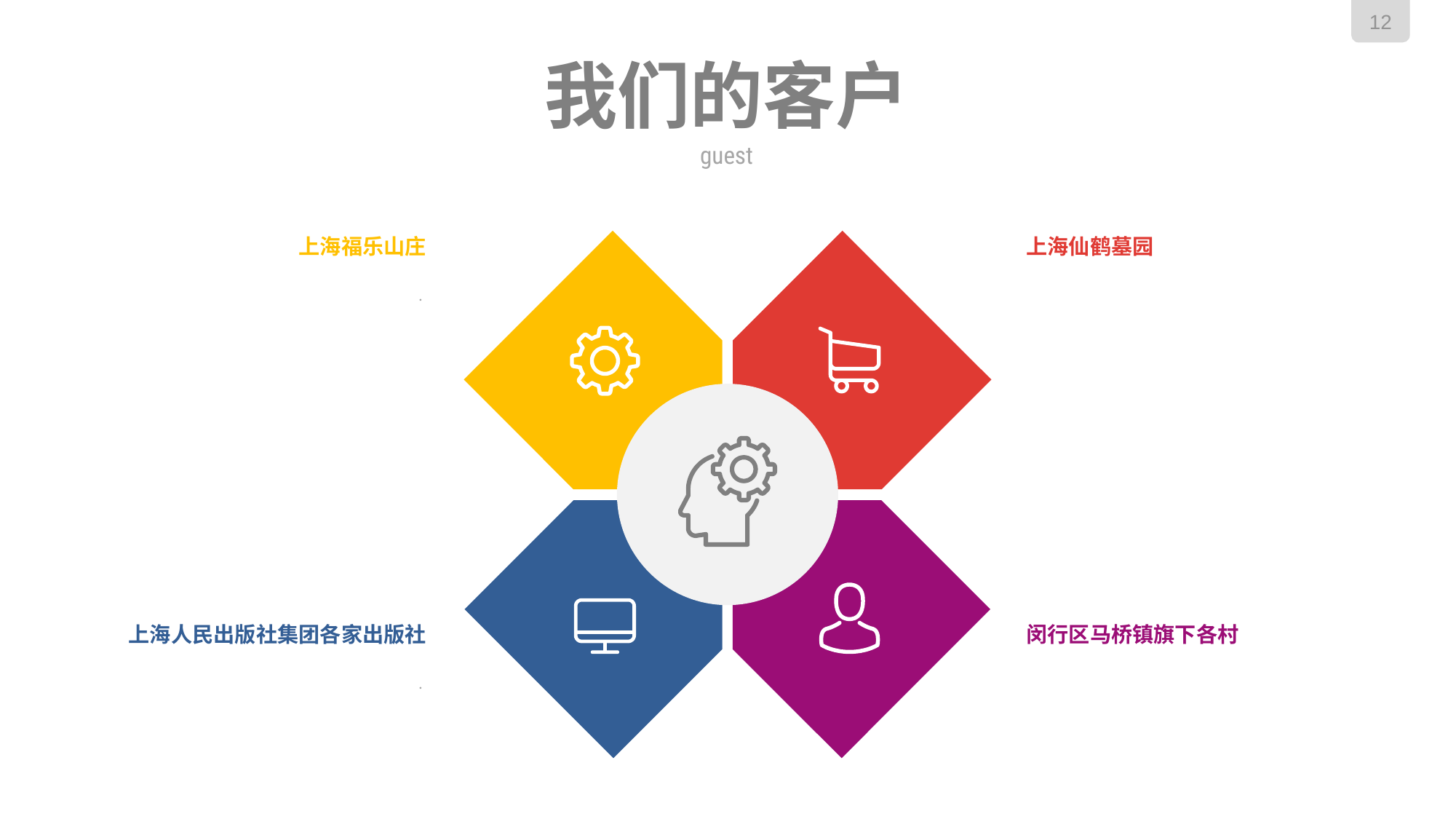

# 我们的客户
guest

上海福乐山庄
.
上海仙鹤墓园

上海人民出版社集团各家出版社
.
闵行区马桥镇旗下各村